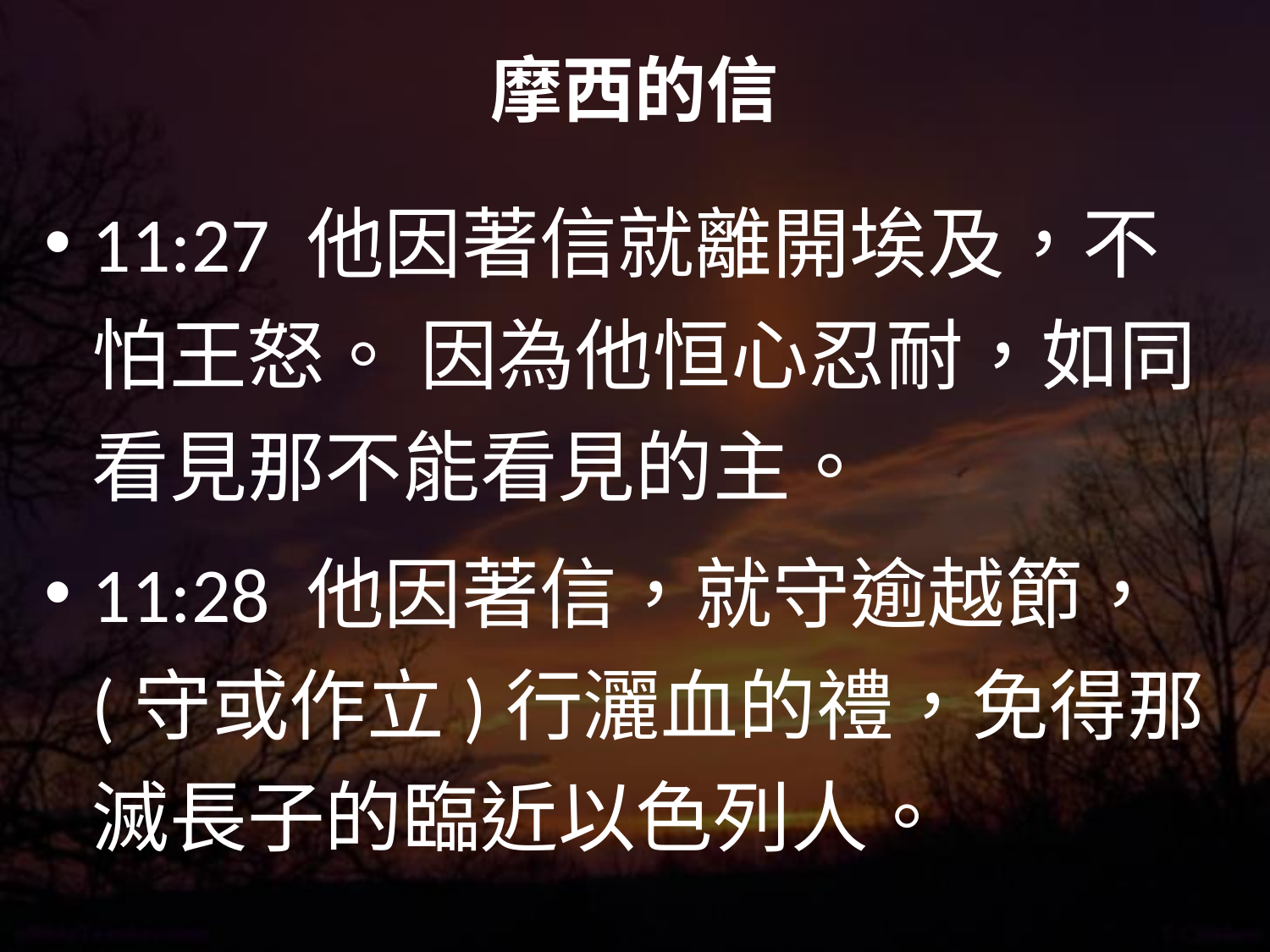

# 摩西的信
11:27 他因著信就離開埃及，不怕王怒。 因為他恒心忍耐，如同看見那不能看見的主。
11:28 他因著信，就守逾越節，(守或作立)行灑血的禮，免得那滅長子的臨近以色列人。